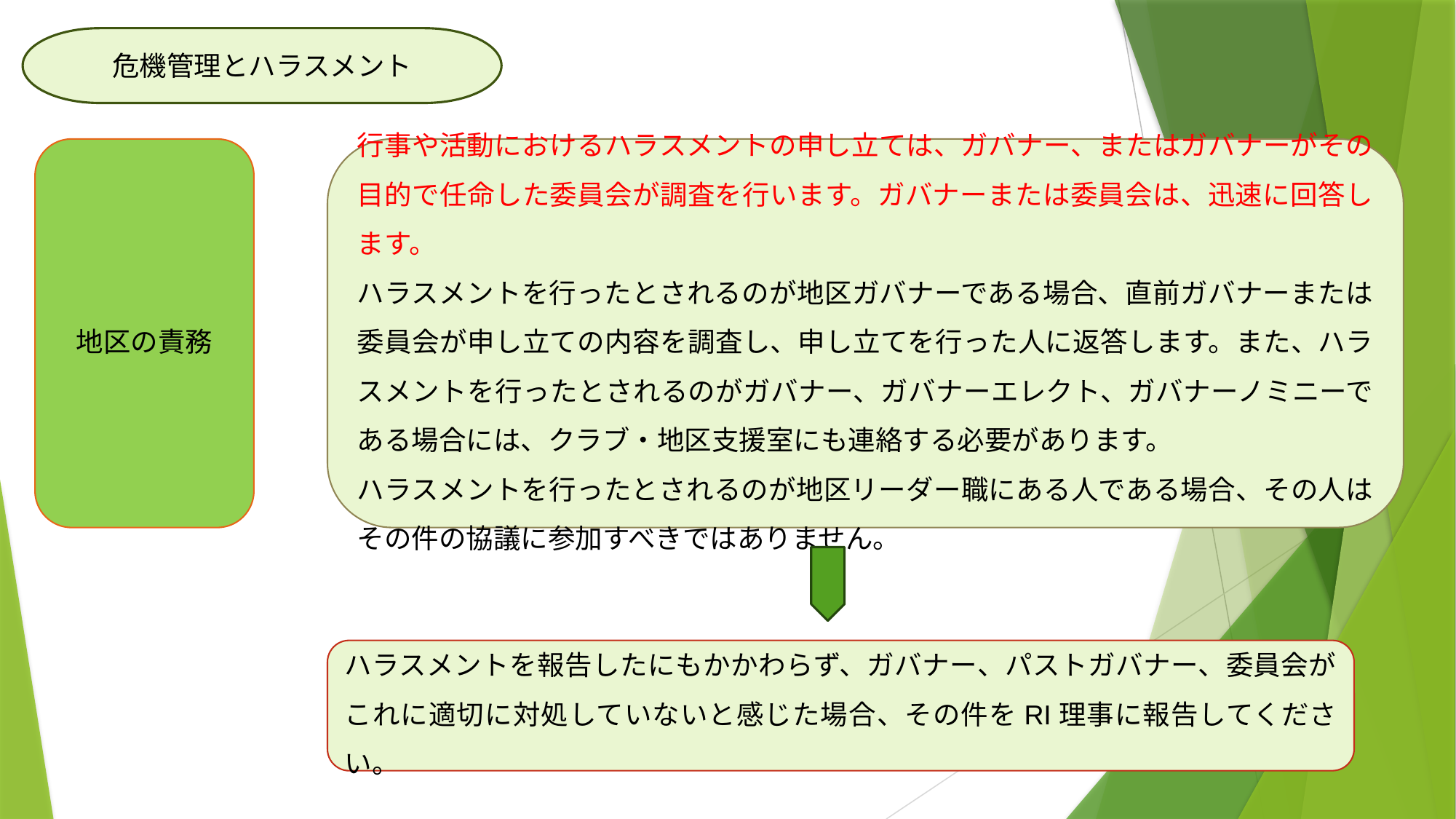

危機管理とハラスメント
行事や活動におけるハラスメントの申し立ては、ガバナー、またはガバナーがその目的で任命した委員会が調査を行います。ガバナーまたは委員会は、迅速に回答します。
ハラスメントを行ったとされるのが地区ガバナーである場合、直前ガバナーまたは委員会が申し立ての内容を調査し、申し立てを行った人に返答します。また、ハラスメントを行ったとされるのがガバナー、ガバナーエレクト、ガバナーノミニーである場合には、クラブ・地区支援室にも連絡する必要があります。
ハラスメントを行ったとされるのが地区リーダー職にある人である場合、その人はその件の協議に参加すべきではありません。
地区の責務

ハラスメントを報告したにもかかわらず、ガバナー、パストガバナー、委員会がこれに適切に対処していないと感じた場合、その件をRI理事に報告してください。